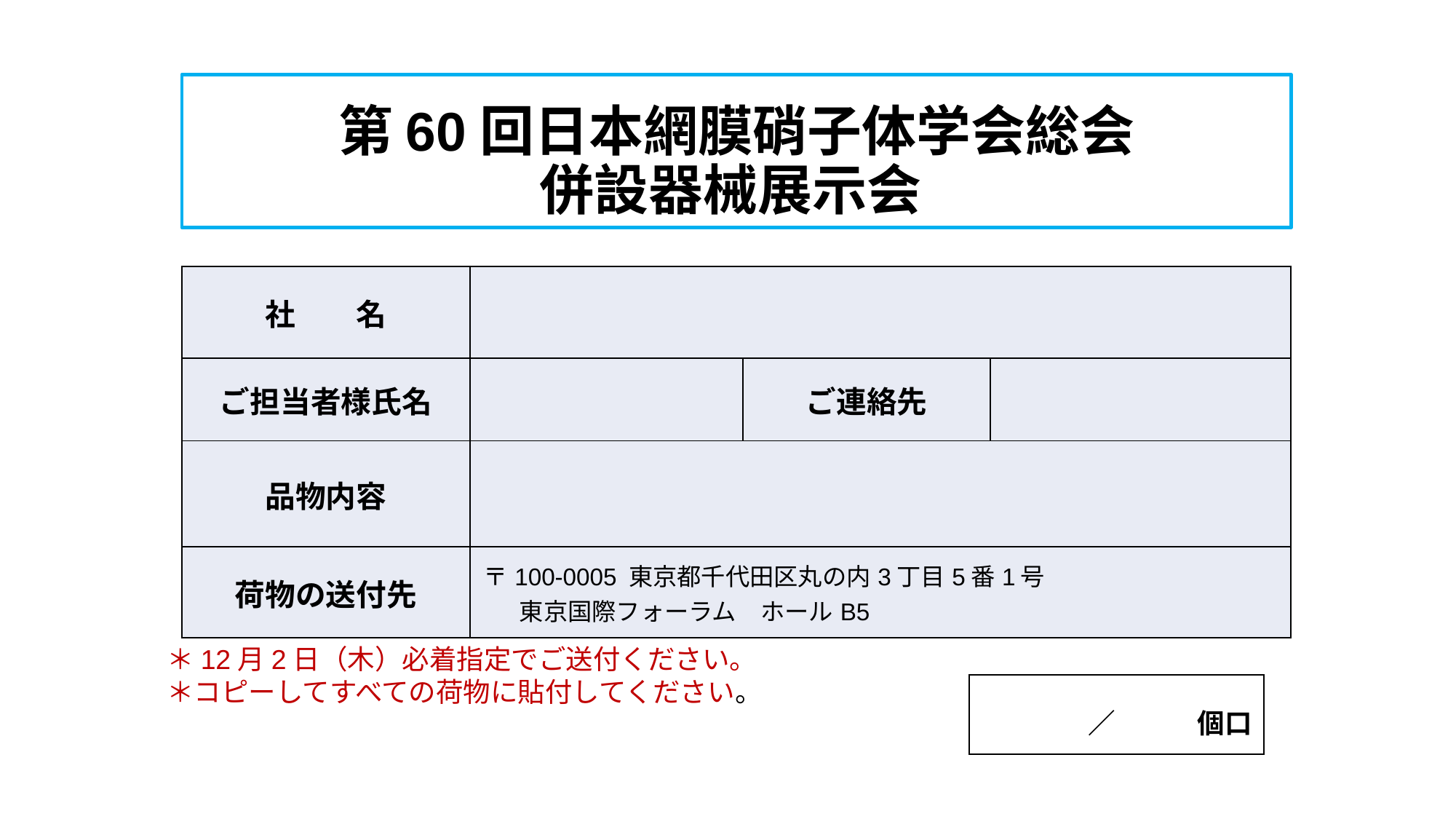

# 第60回日本網膜硝子体学会総会 併設器械展示会
| 社　　名 |  |  |  |
| --- | --- | --- | --- |
| ご担当者様氏名 |  | ご連絡先 |  |
| 品物内容 |  |  |  |
| 荷物の送付先 | 〒100-0005 東京都千代田区丸の内3丁目5番1号 　　東京国際フォーラム　ホールB5 |  |  |

＊12月2日（木）必着指定でご送付ください。
＊コピーしてすべての荷物に貼付してください。

　　　／　　　個口